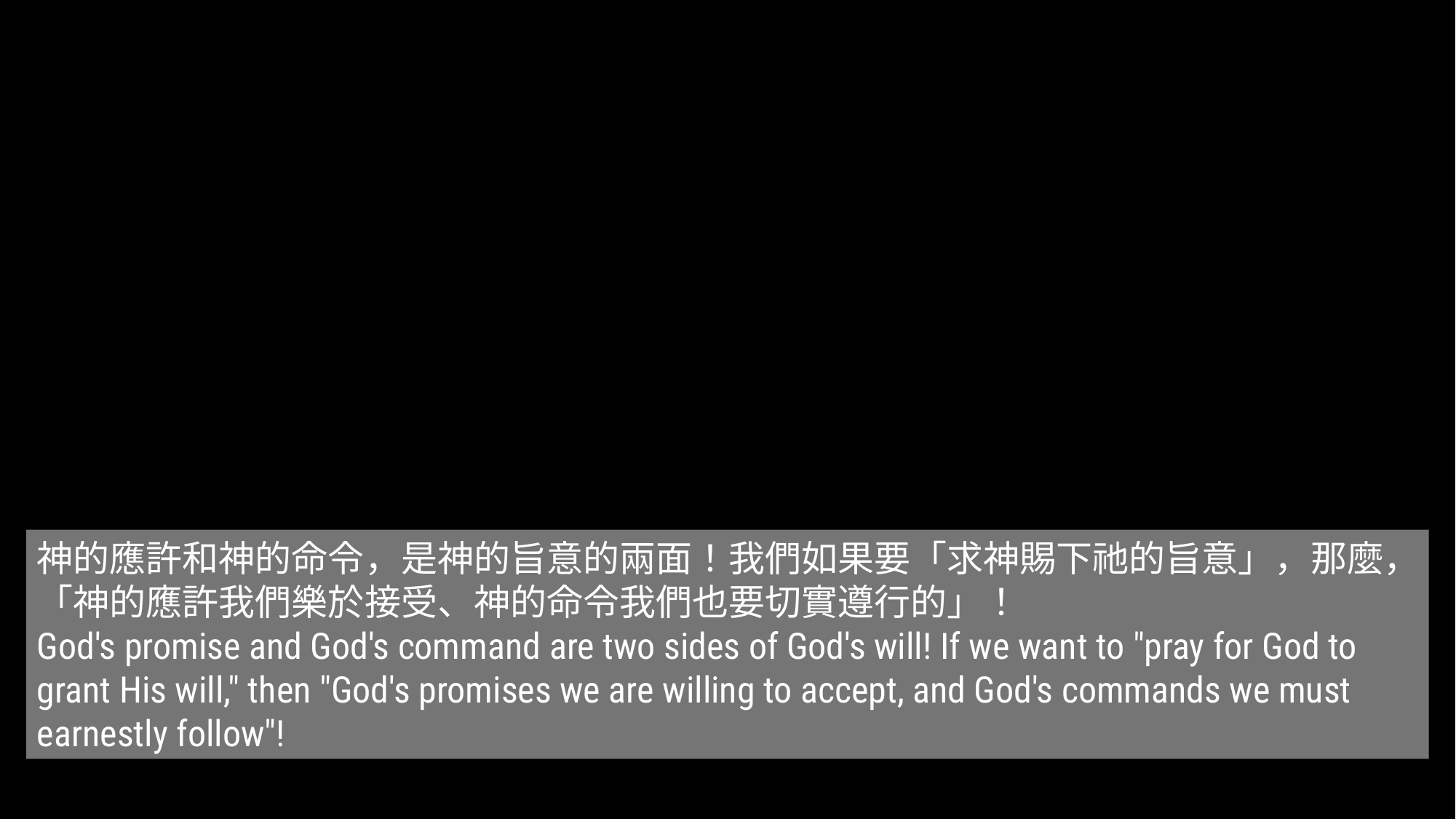

神的應許和神的命令，是神的旨意的兩面！我們如果要「求神賜下祂的旨意」，那麼，「神的應許我們樂於接受、神的命令我們也要切實遵行的」！
God's promise and God's command are two sides of God's will! If we want to "pray for God to grant His will," then "God's promises we are willing to accept, and God's commands we must earnestly follow"!